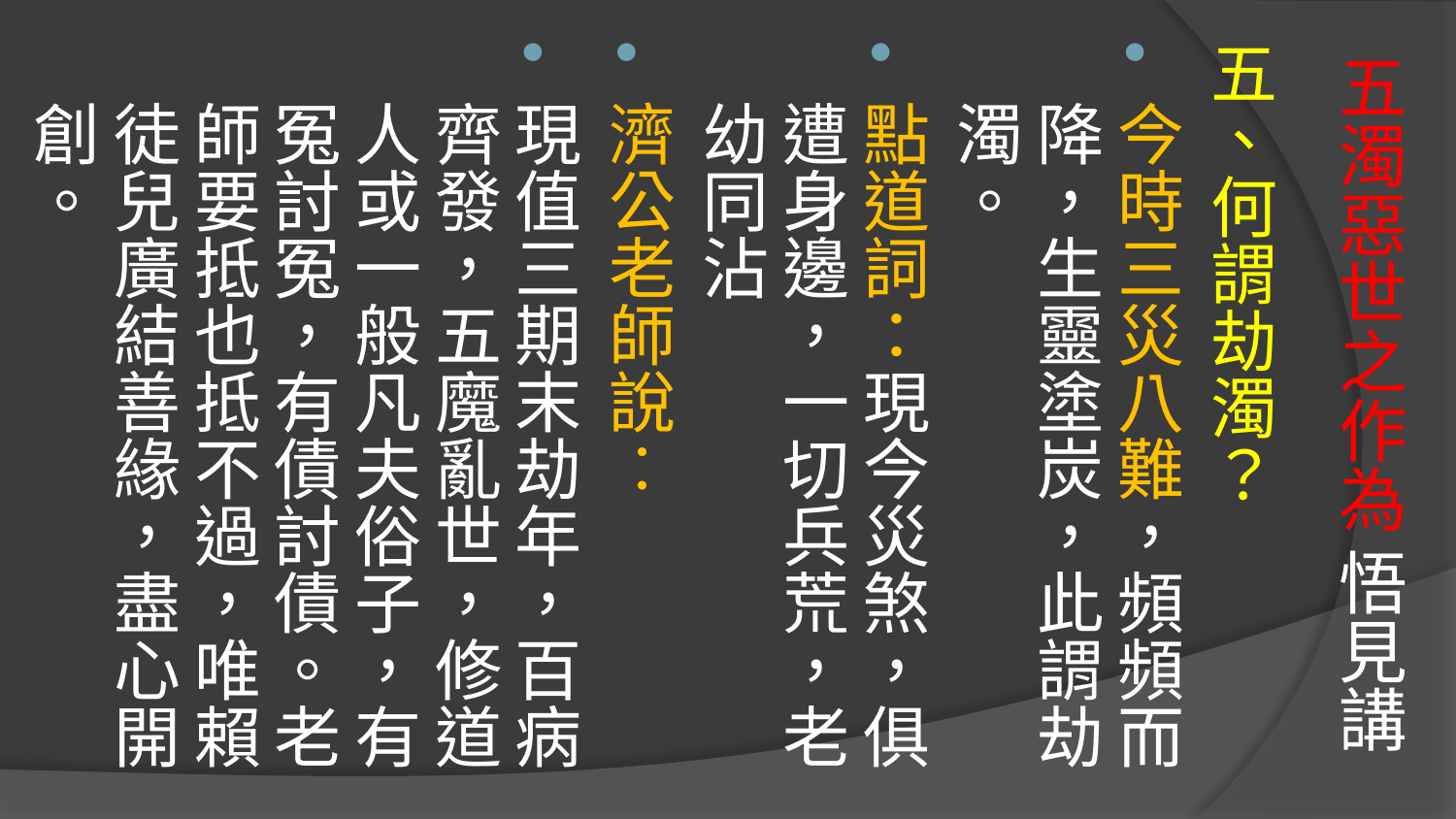

五、何謂劫濁？
今時三災八難，頻頻而降，生靈塗炭，此謂劫濁。
點道詞：現今災煞，俱遭身邊，一切兵荒，老幼同沾
濟公老師說︰
現值三期末劫年，百病齊發，五魔亂世，修道人或一般凡夫俗子，有冤討冤，有債討債。老師要抵也抵不過，唯賴徒兒廣結善緣，盡心開創。
# 五濁惡世之作為 悟見講